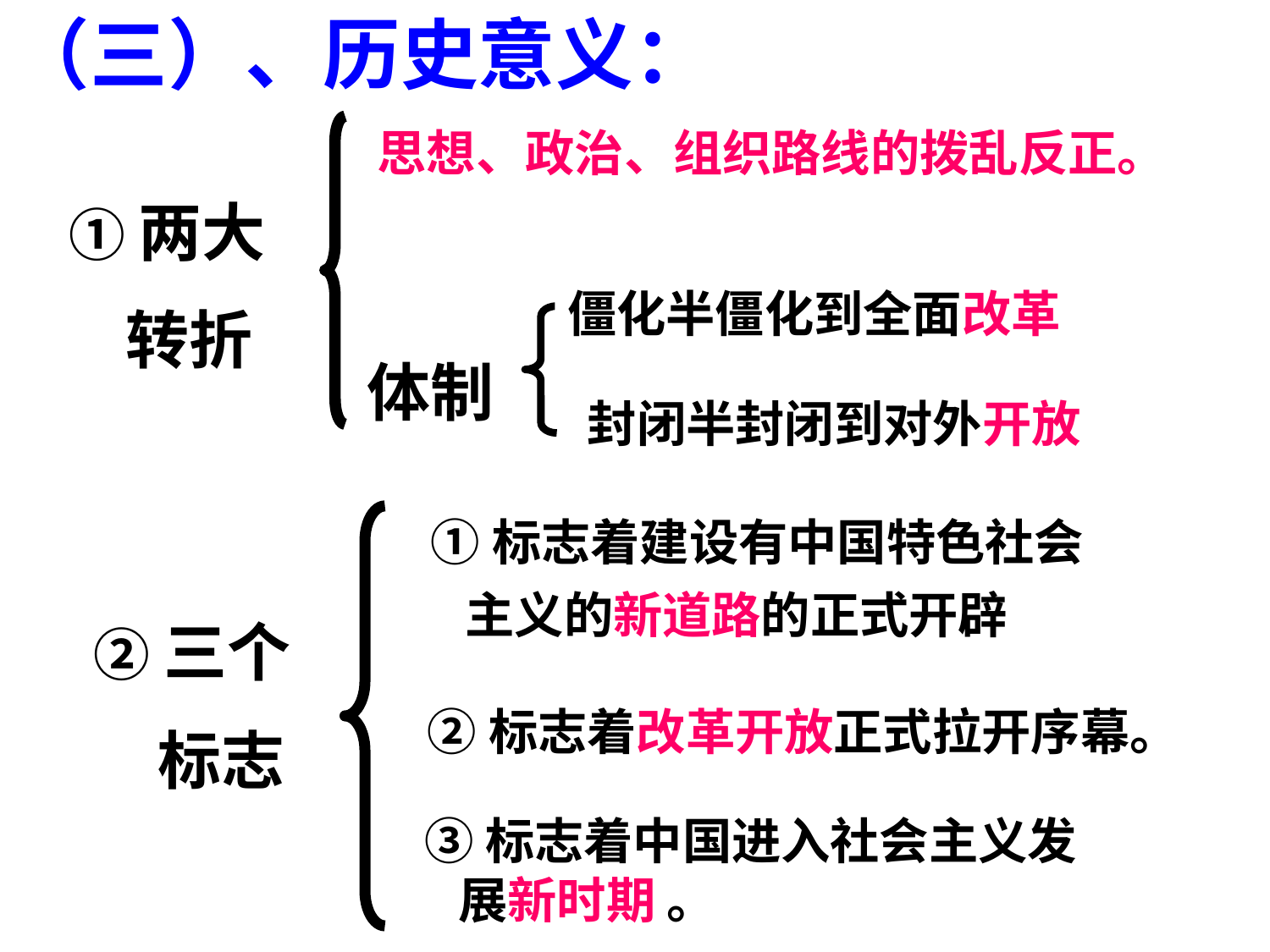

（三）、历史意义：

思想、政治、组织路线的拨乱反正。
①两大
  转折
僵化半僵化到全面改革

体制
封闭半封闭到对外开放
①标志着建设有中国特色社会
  主义的新道路的正式开辟

②三个
   标志
②标志着改革开放正式拉开序幕。
③标志着中国进入社会主义发
  展新时期 。